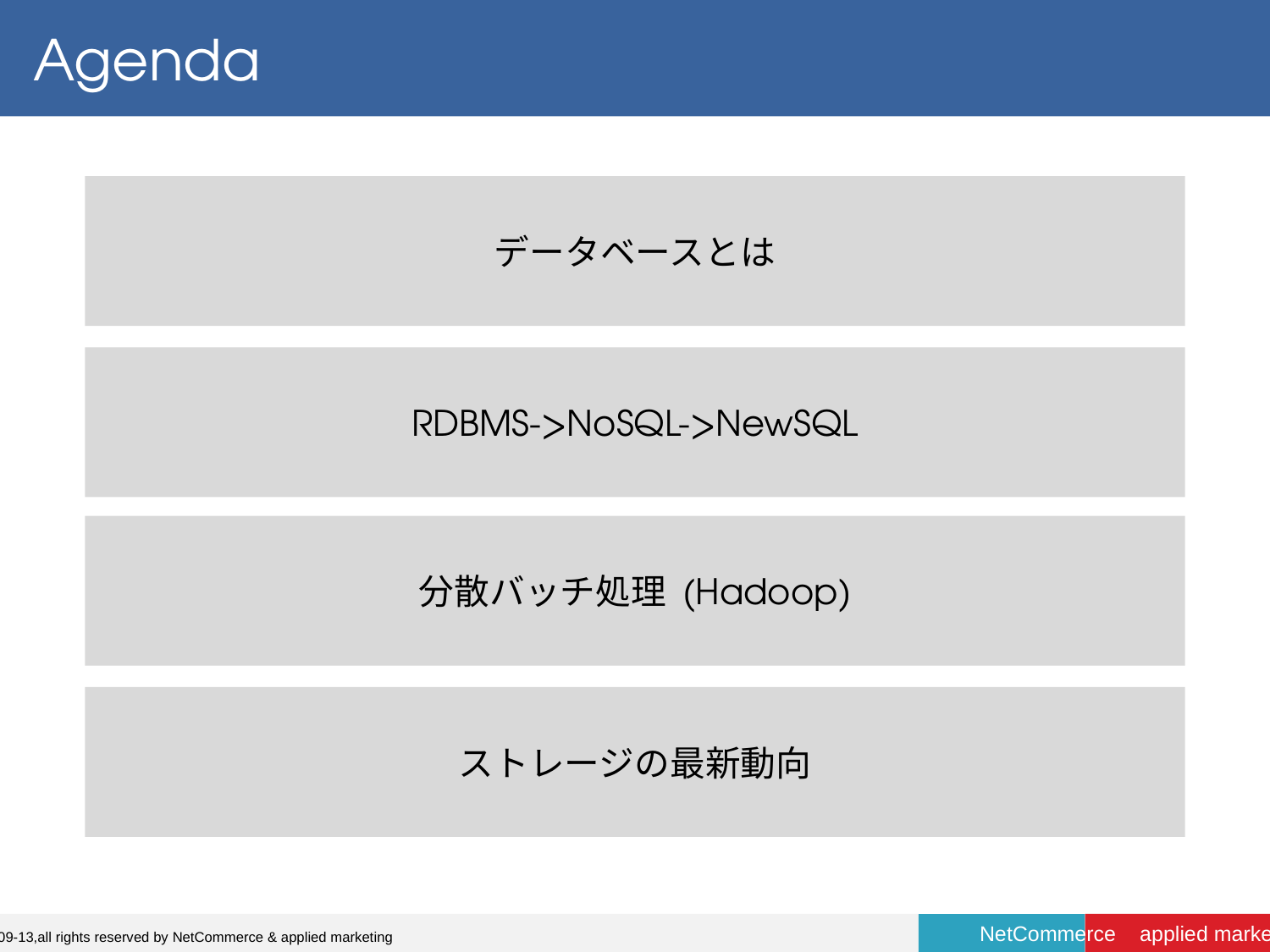

# Agenda
データベースとは
RDBMS->NoSQL->NewSQL
分散バッチ処理 (Hadoop)
ストレージの最新動向